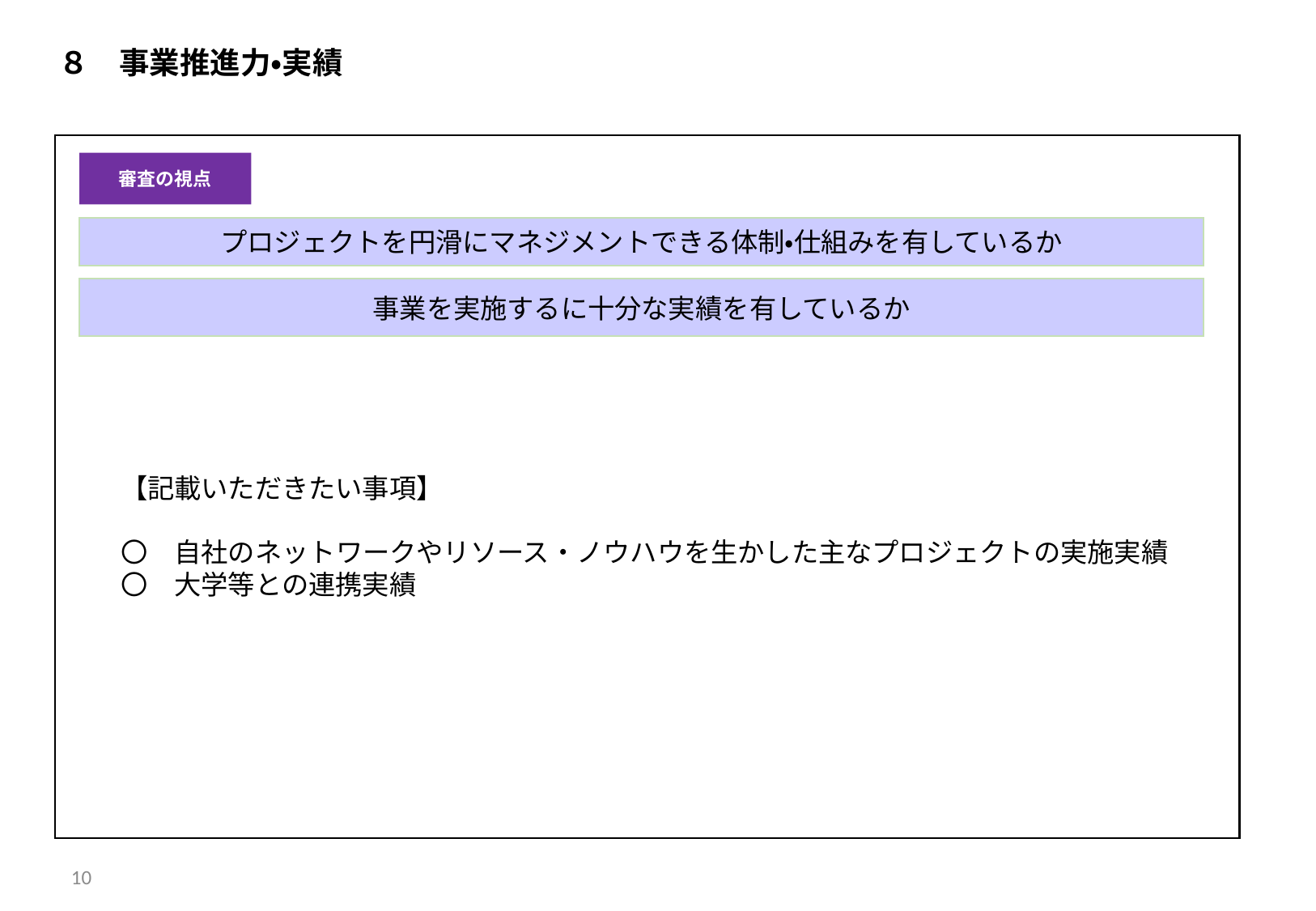

８　事業推進力・実績

【記載いただきたい事項】

〇　自社のネットワークやリソース・ノウハウを生かした主なプロジェクトの実施実績
〇　大学等との連携実績

審査の視点
プロジェクトを円滑にマネジメントできる体制・仕組みを有しているか
事業を実施するに十分な実績を有しているか
10